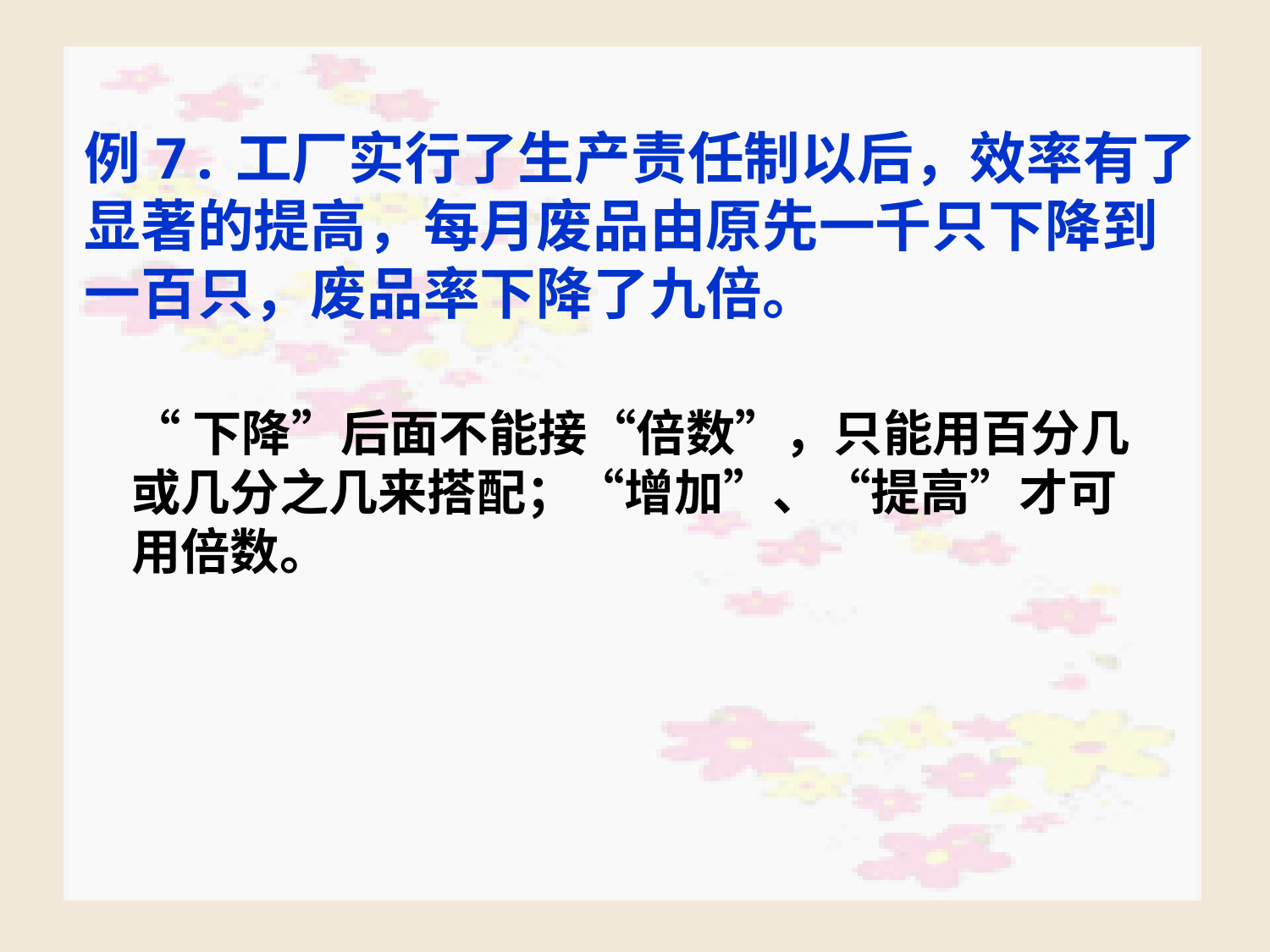

例7.工厂实行了生产责任制以后，效率有了
显著的提高，每月废品由原先一千只下降到
一百只，废品率下降了九倍。
“下降”后面不能接“倍数”，只能用百分几
或几分之几来搭配；“增加”、“提高”才可
用倍数。